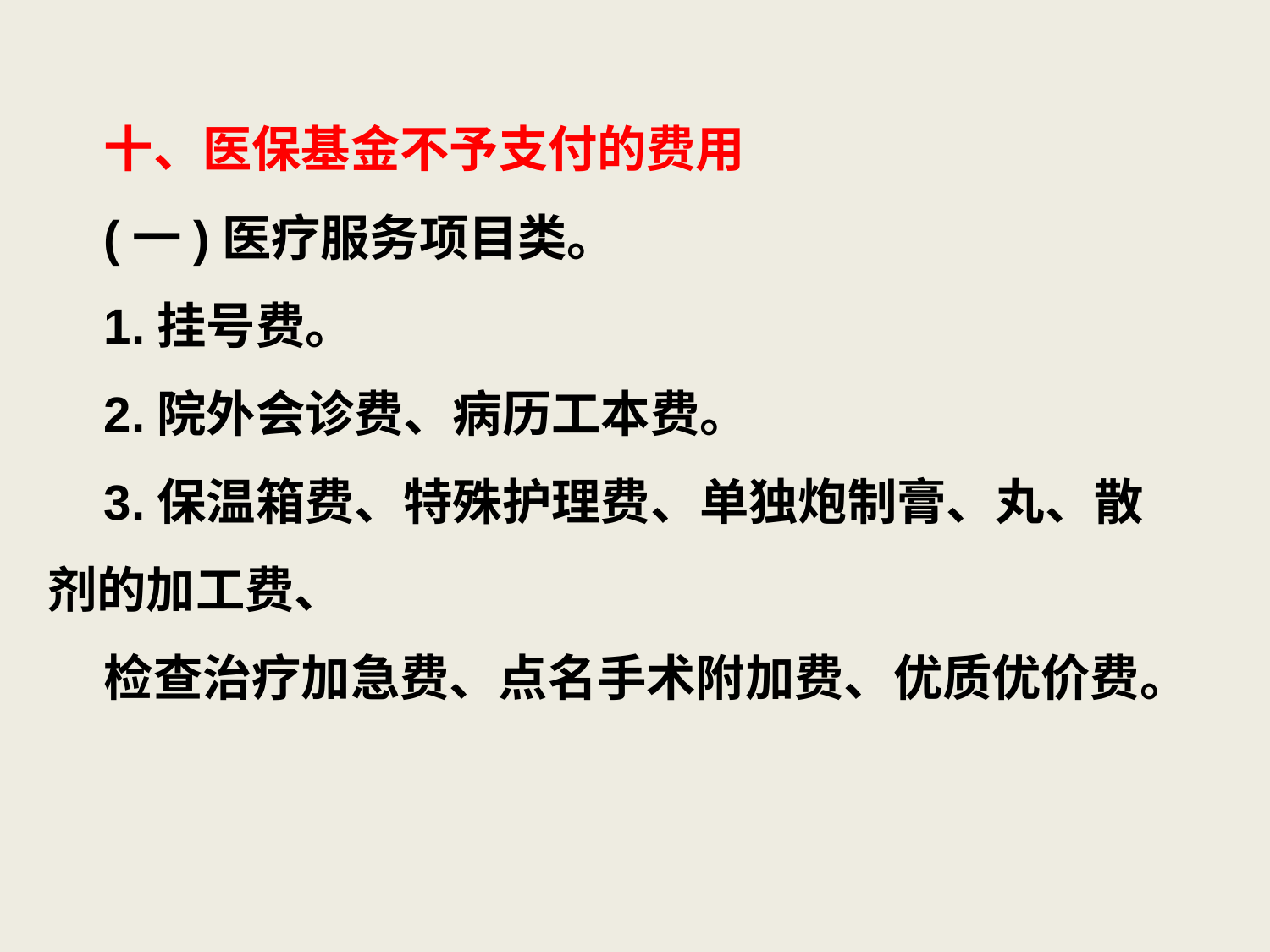

十、医保基金不予支付的费用
(一)医疗服务项目类。
1.挂号费。
2.院外会诊费、病历工本费。
3.保温箱费、特殊护理费、单独炮制膏、丸、散剂的加工费、
检查治疗加急费、点名手术附加费、优质优价费。